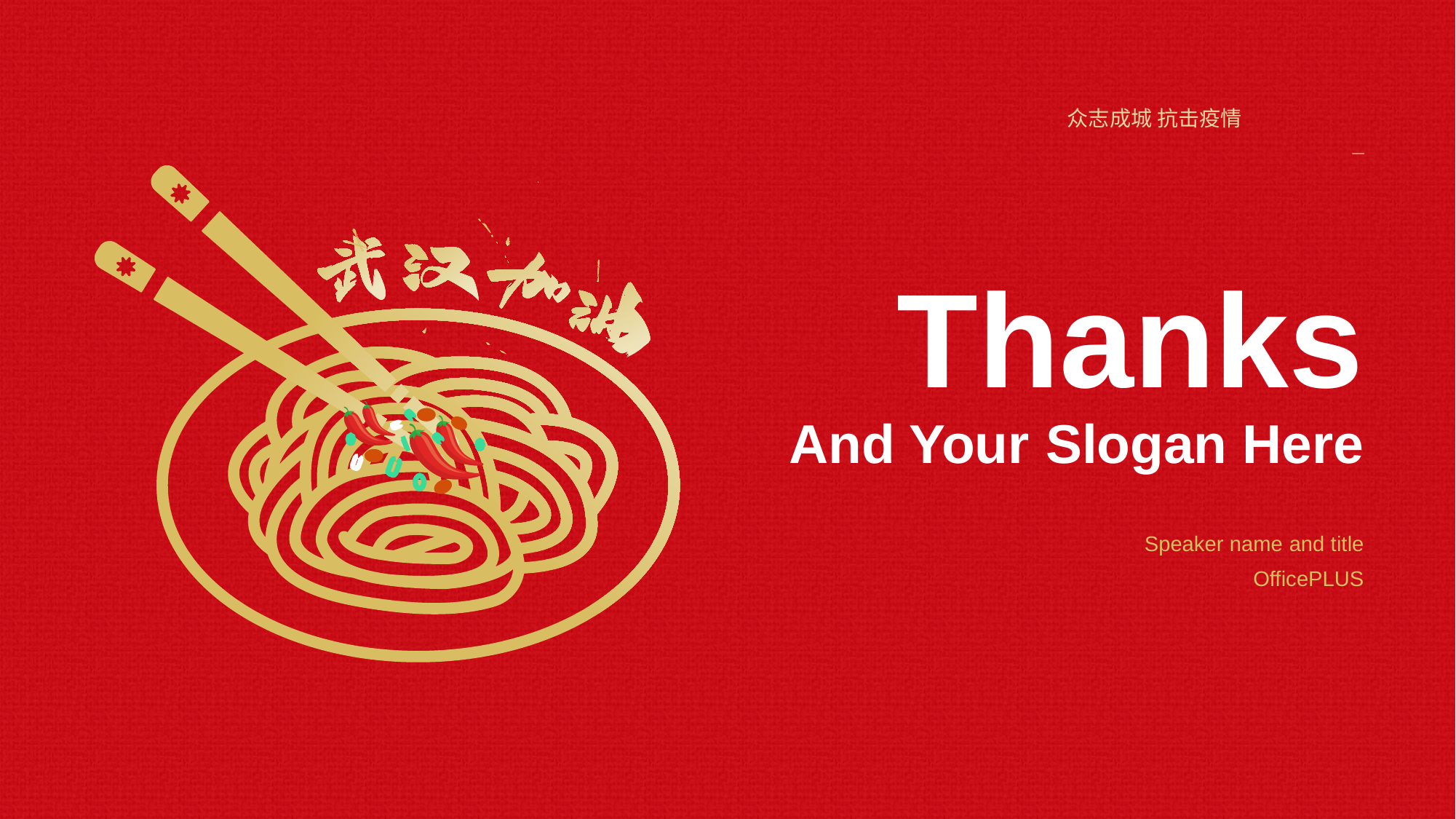

众志成城 抗击疫情
_
# Thanks And Your  Slogan Here
Speaker name  and title
OfficePLUS